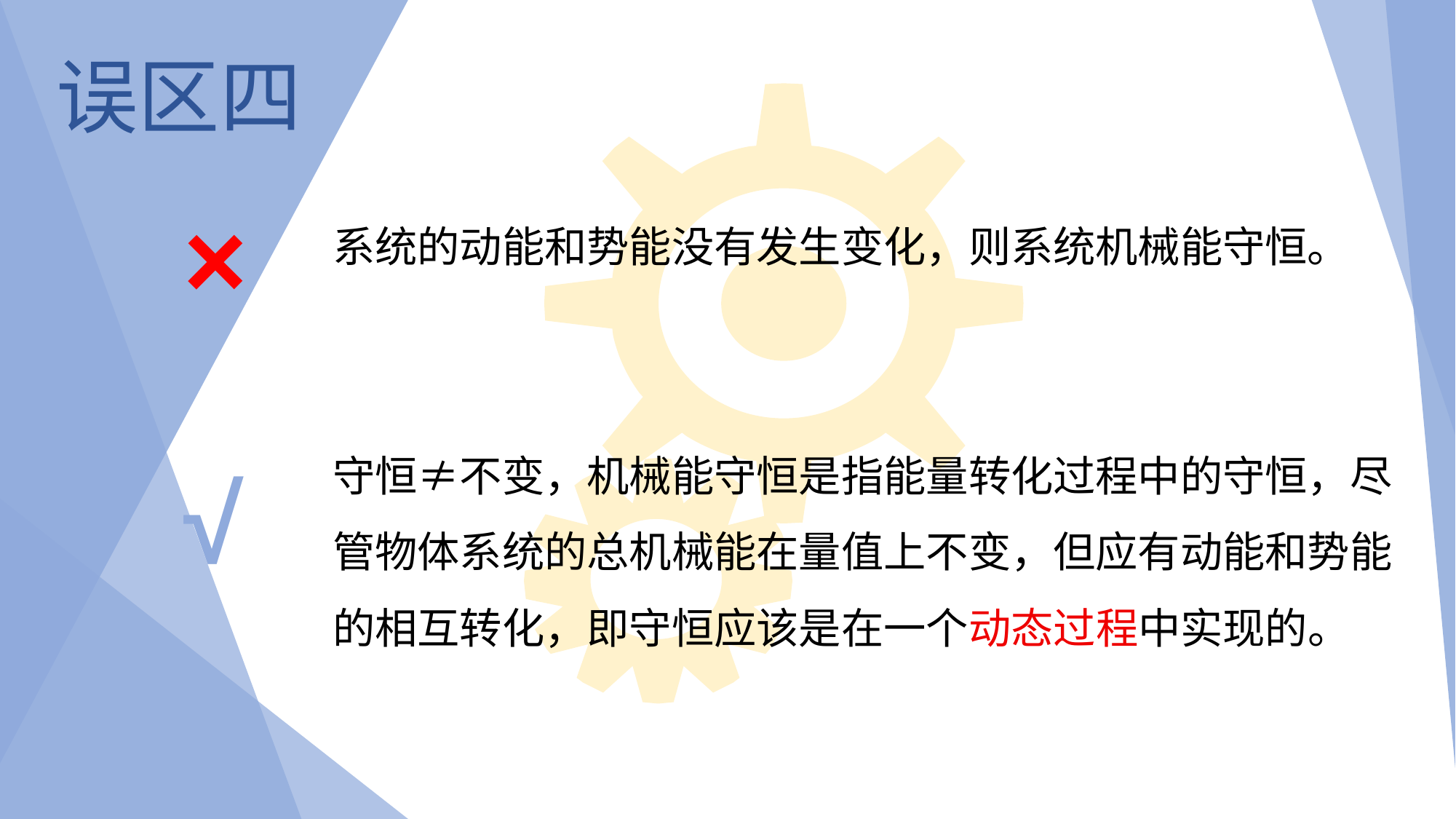

误区四

×

系统的动能和势能没有发生变化，则系统机械能守恒。

守恒≠不变，机械能守恒是指能量转化过程中的守恒，尽管物体系统的总机械能在量值上不变，但应有动能和势能的相互转化，即守恒应该是在一个动态过程中实现的。

√